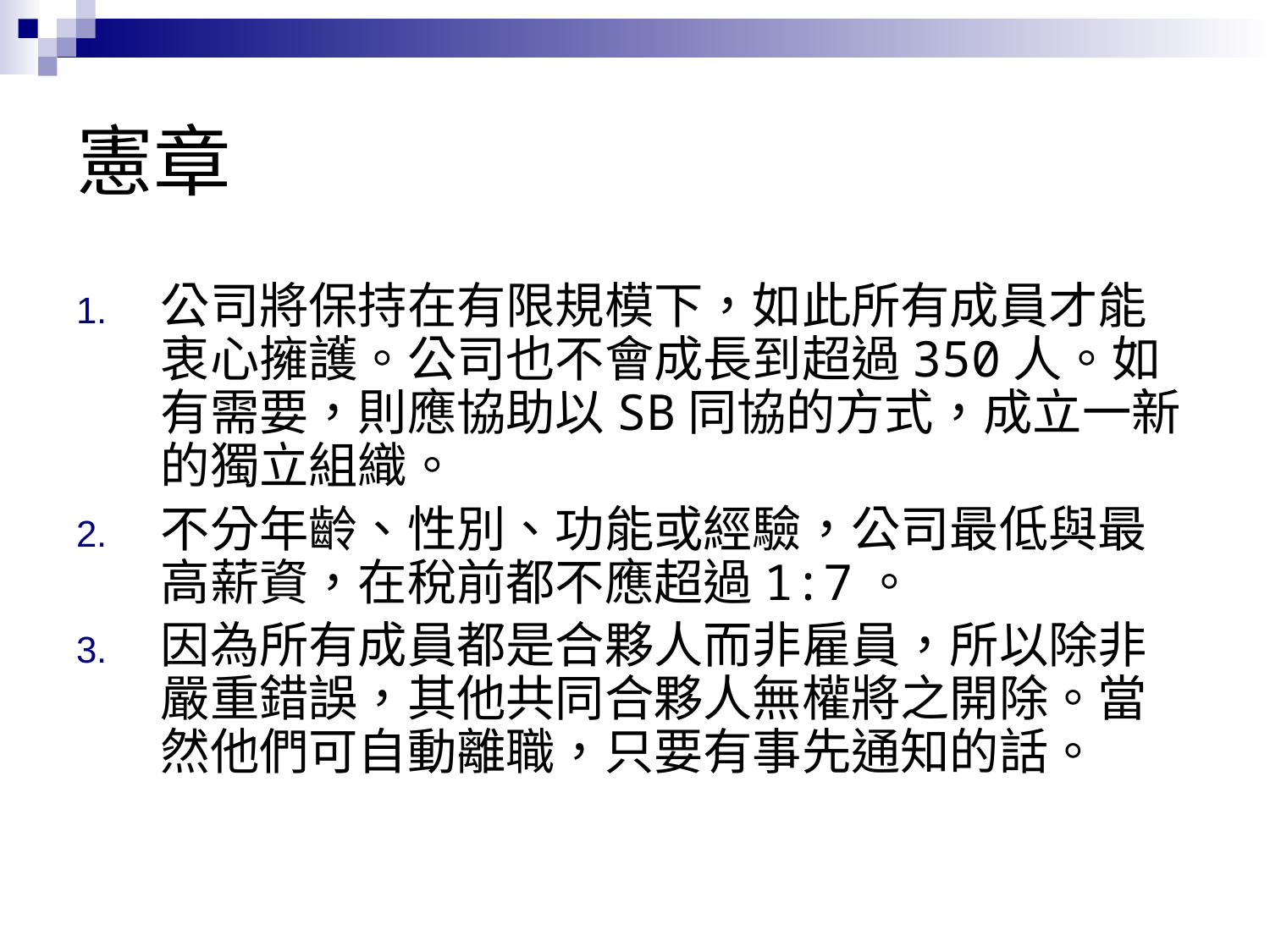

# 憲章
公司將保持在有限規模下，如此所有成員才能衷心擁護。公司也不會成長到超過350人。如有需要，則應協助以SB同協的方式，成立一新的獨立組織。
不分年齡、性別、功能或經驗，公司最低與最高薪資，在稅前都不應超過1:7。
因為所有成員都是合夥人而非雇員，所以除非嚴重錯誤，其他共同合夥人無權將之開除。當然他們可自動離職，只要有事先通知的話。